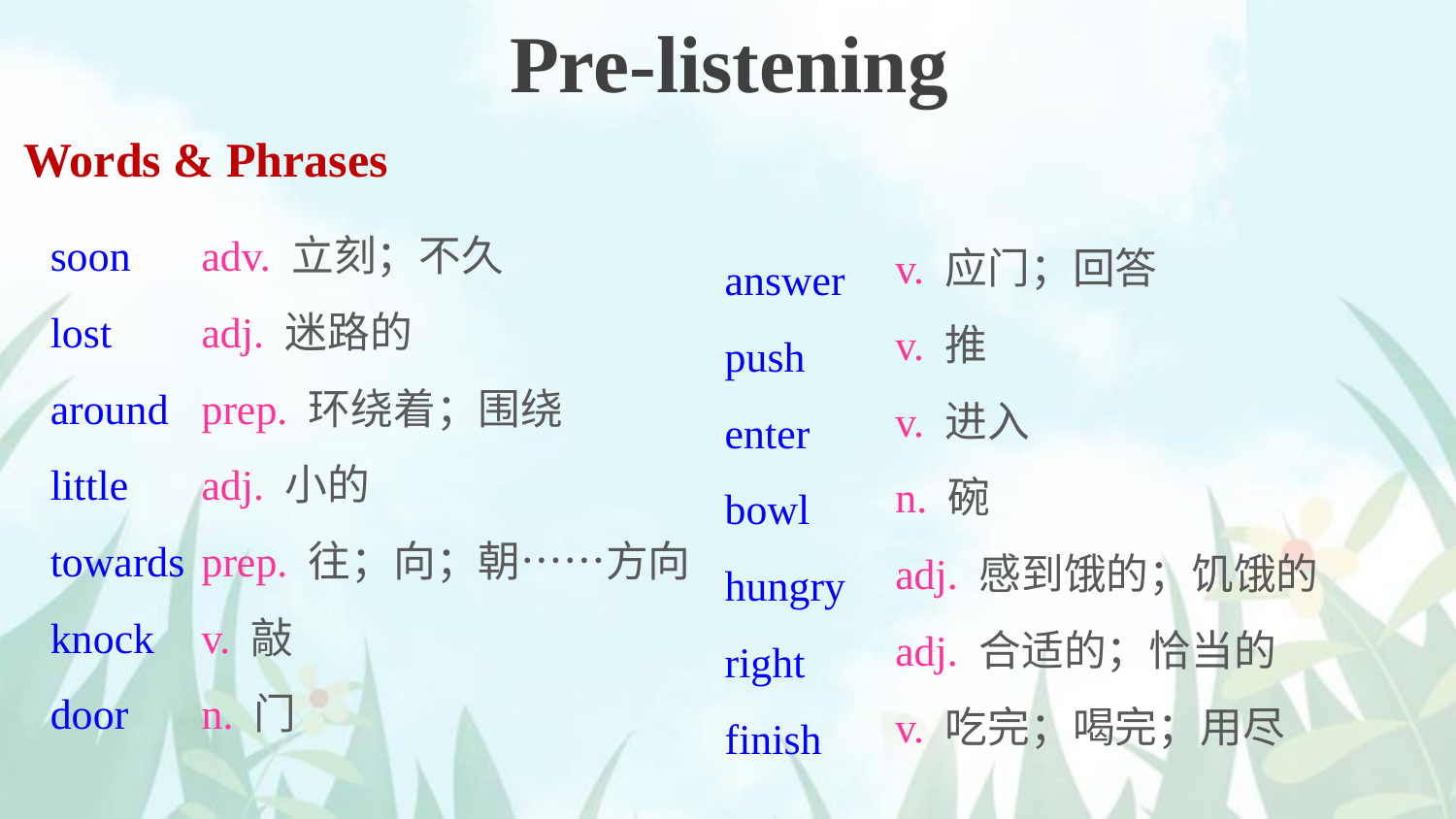

Pre-listening
Words & Phrases
soon
lost
around
little
towards
knock
door
adv. 立刻；不久
adj. 迷路的
prep. 环绕着；围绕
adj. 小的
prep. 往；向；朝……方向
v. 敲
n. 门
v. 应门；回答
v. 推
v. 进入
n. 碗
adj. 感到饿的；饥饿的
adj. 合适的；恰当的
v. 吃完；喝完；用尽

answer
push
enter
bowl
hungry
right
finish